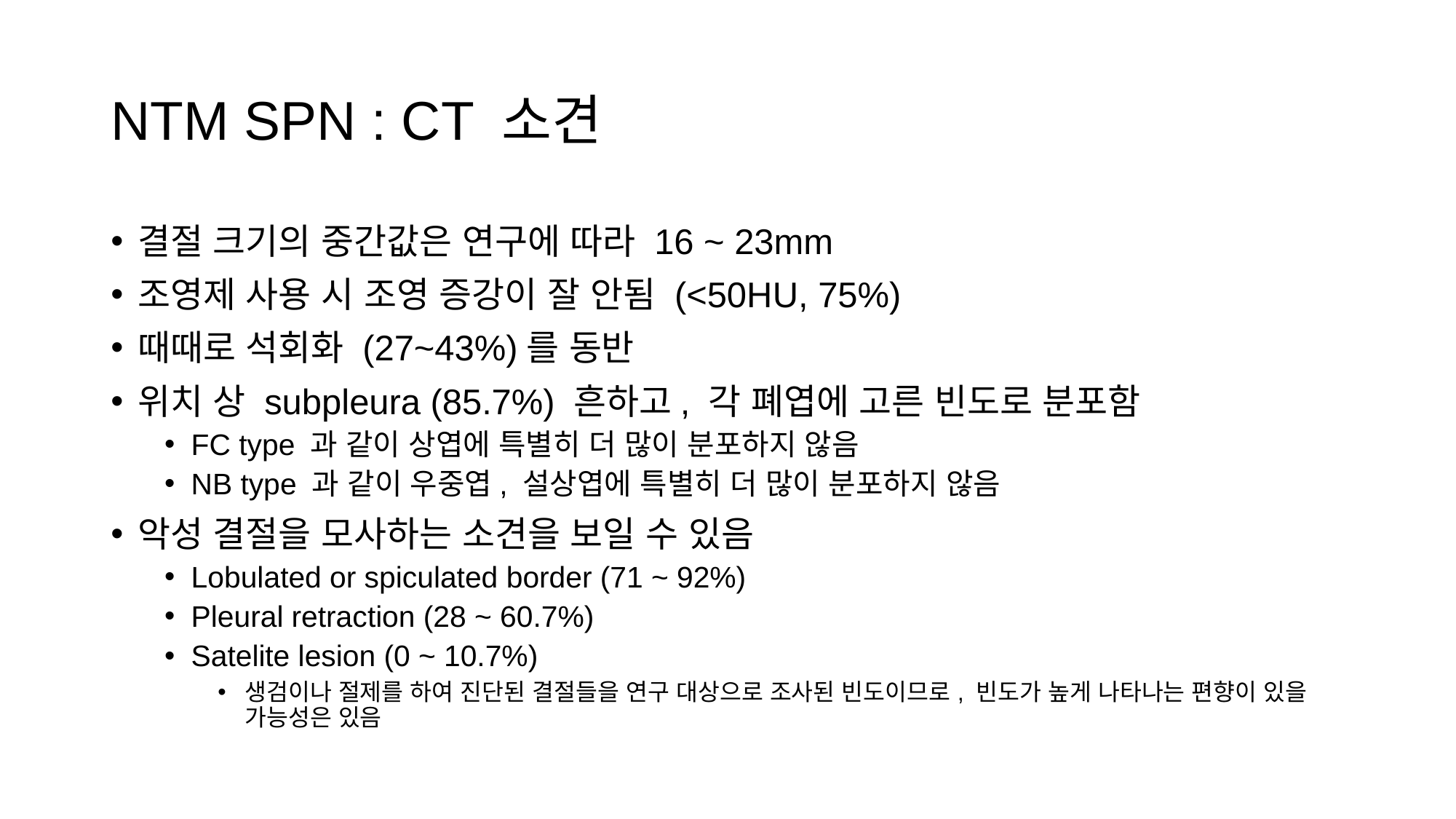

# NTM SPN : CT 소견
결절 크기의 중간값은 연구에 따라 16 ~ 23mm
조영제 사용 시 조영 증강이 잘 안됨 (<50HU, 75%)
때때로 석회화 (27~43%)를 동반
위치 상 subpleura (85.7%) 흔하고, 각 폐엽에 고른 빈도로 분포함
FC type 과 같이 상엽에 특별히 더 많이 분포하지 않음
NB type 과 같이 우중엽, 설상엽에 특별히 더 많이 분포하지 않음
악성 결절을 모사하는 소견을 보일 수 있음
Lobulated or spiculated border (71 ~ 92%)
Pleural retraction (28 ~ 60.7%)
Satelite lesion (0 ~ 10.7%)
생검이나 절제를 하여 진단된 결절들을 연구 대상으로 조사된 빈도이므로, 빈도가 높게 나타나는 편향이 있을 가능성은 있음